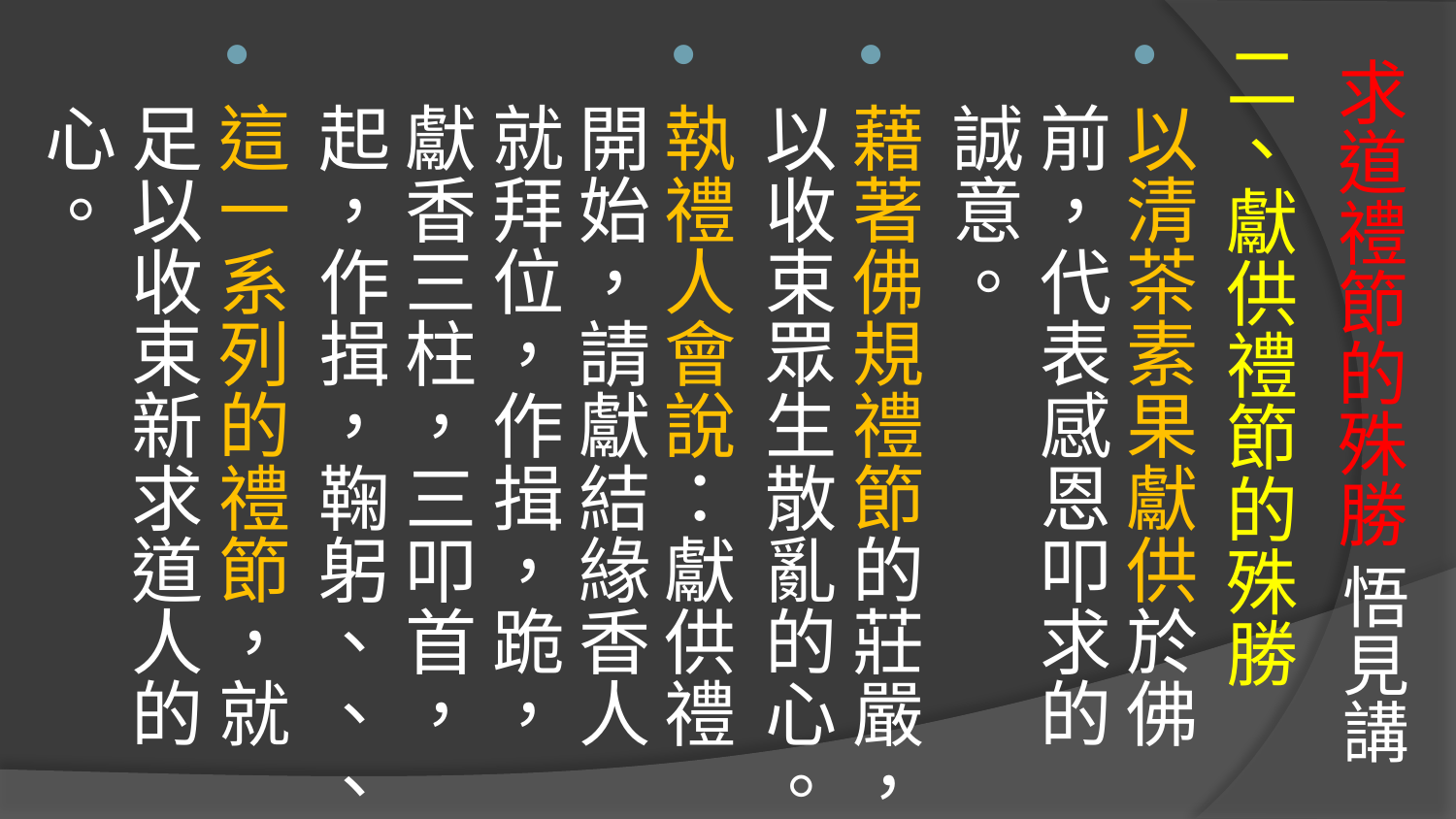

二、獻供禮節的殊勝
以清茶素果獻供於佛前，代表感恩叩求的誠意。
藉著佛規禮節的莊嚴，以收束眾生散亂的心。
執禮人會說：獻供禮開始，請獻結緣香人就拜位，作揖，跪，獻香三柱，三叩首，起，作揖，鞠躬、、、
這一系列的禮節，就足以收束新求道人的心。
# 求道禮節的殊勝 悟見講